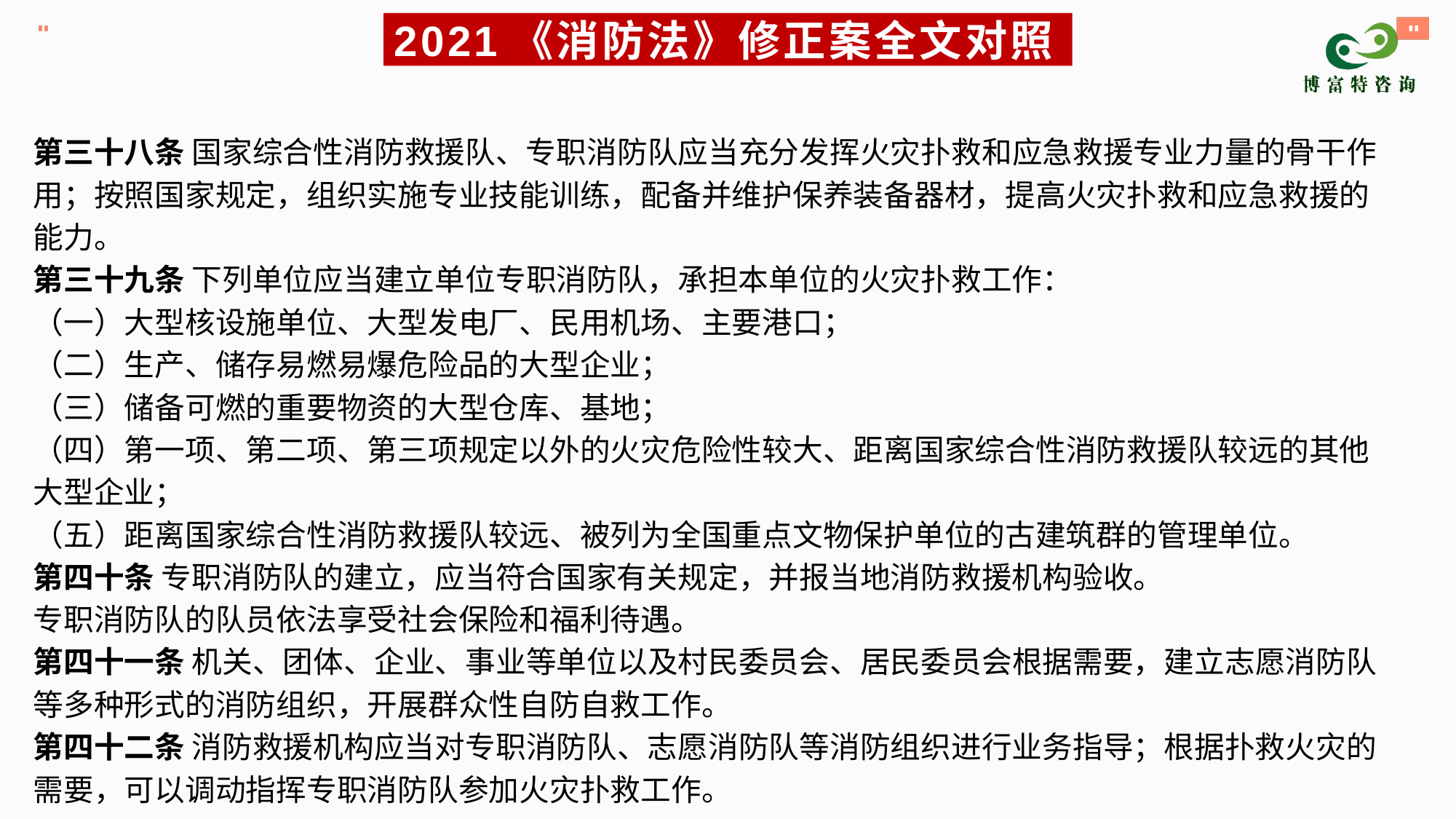

# 2021《消防法》修正案全文对照
第三十八条 国家综合性消防救援队、专职消防队应当充分发挥火灾扑救和应急救援专业力量的骨干作用；按照国家规定，组织实施专业技能训练，配备并维护保养装备器材，提高火灾扑救和应急救援的能力。
第三十九条 下列单位应当建立单位专职消防队，承担本单位的火灾扑救工作：
（一）大型核设施单位、大型发电厂、民用机场、主要港口；
（二）生产、储存易燃易爆危险品的大型企业；
（三）储备可燃的重要物资的大型仓库、基地；
（四）第一项、第二项、第三项规定以外的火灾危险性较大、距离国家综合性消防救援队较远的其他大型企业；
（五）距离国家综合性消防救援队较远、被列为全国重点文物保护单位的古建筑群的管理单位。
第四十条 专职消防队的建立，应当符合国家有关规定，并报当地消防救援机构验收。
专职消防队的队员依法享受社会保险和福利待遇。
第四十一条 机关、团体、企业、事业等单位以及村民委员会、居民委员会根据需要，建立志愿消防队等多种形式的消防组织，开展群众性自防自救工作。
第四十二条 消防救援机构应当对专职消防队、志愿消防队等消防组织进行业务指导；根据扑救火灾的需要，可以调动指挥专职消防队参加火灾扑救工作。